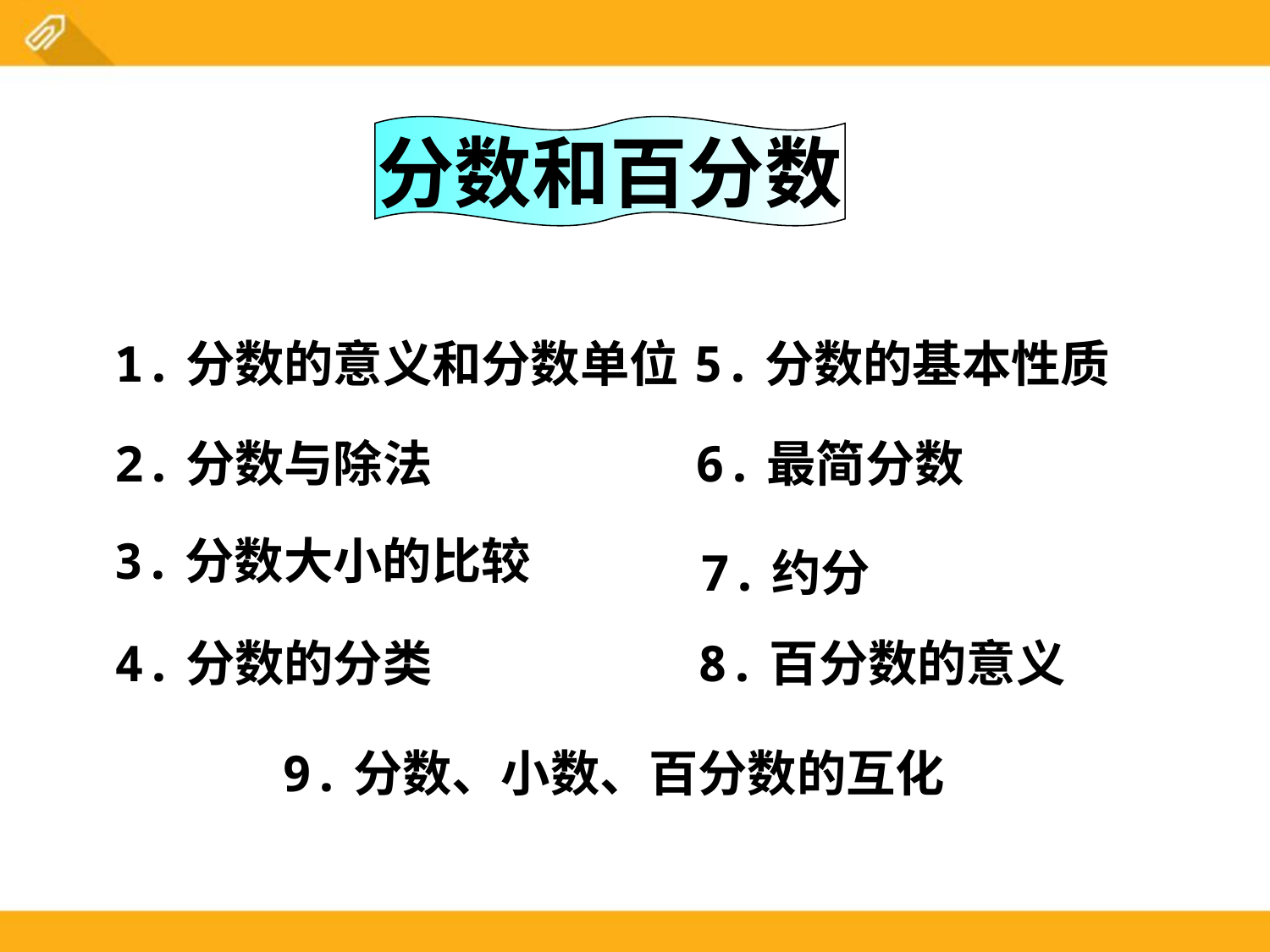

分数和百分数
1.分数的意义和分数单位
5.分数的基本性质
2.分数与除法
6.最简分数
3.分数大小的比较
7.约分
4.分数的分类
8.百分数的意义
9.分数、小数、百分数的互化